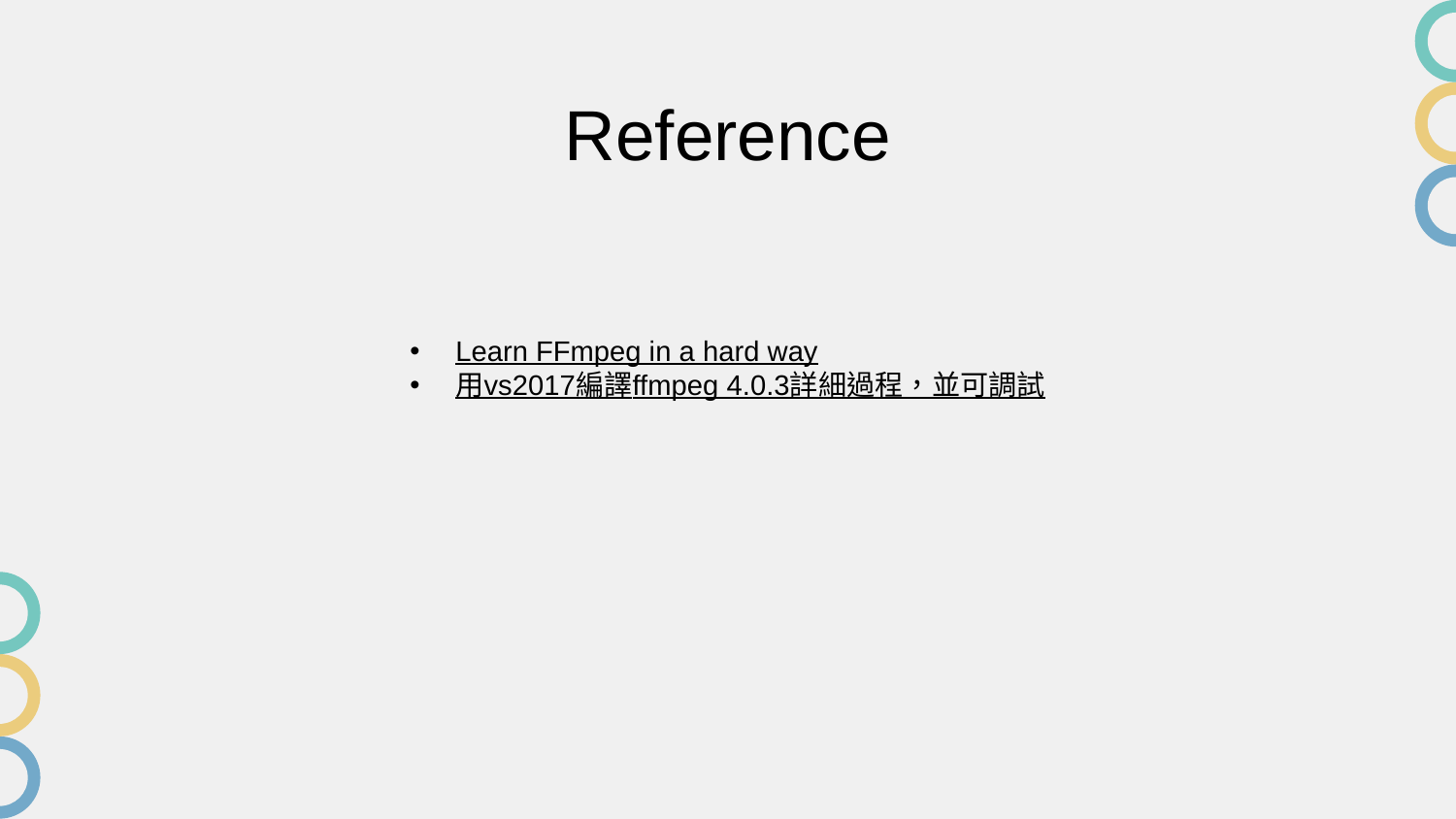

Reference
Learn FFmpeg in a hard way
用vs2017編譯ffmpeg 4.0.3詳細過程，並可調試